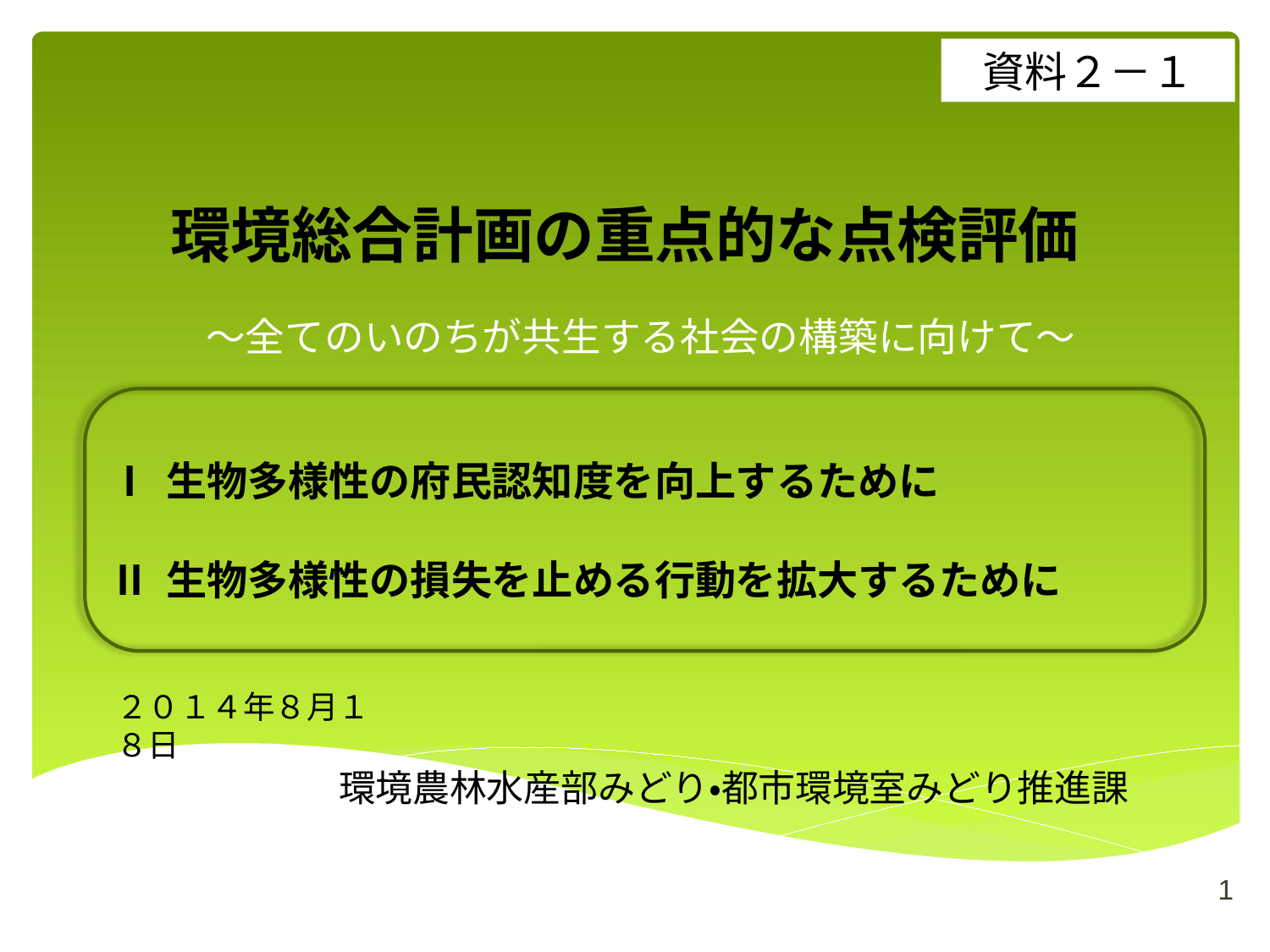

資料２－１
# 環境総合計画の重点的な点検評価
～全てのいのちが共生する社会の構築に向けて～

Ⅰ 生物多様性の府民認知度を向上するために

Ⅱ 生物多様性の損失を止める行動を拡大するために

環境農林水産部みどり・都市環境室みどり推進課

２０１４年８月１８日
1